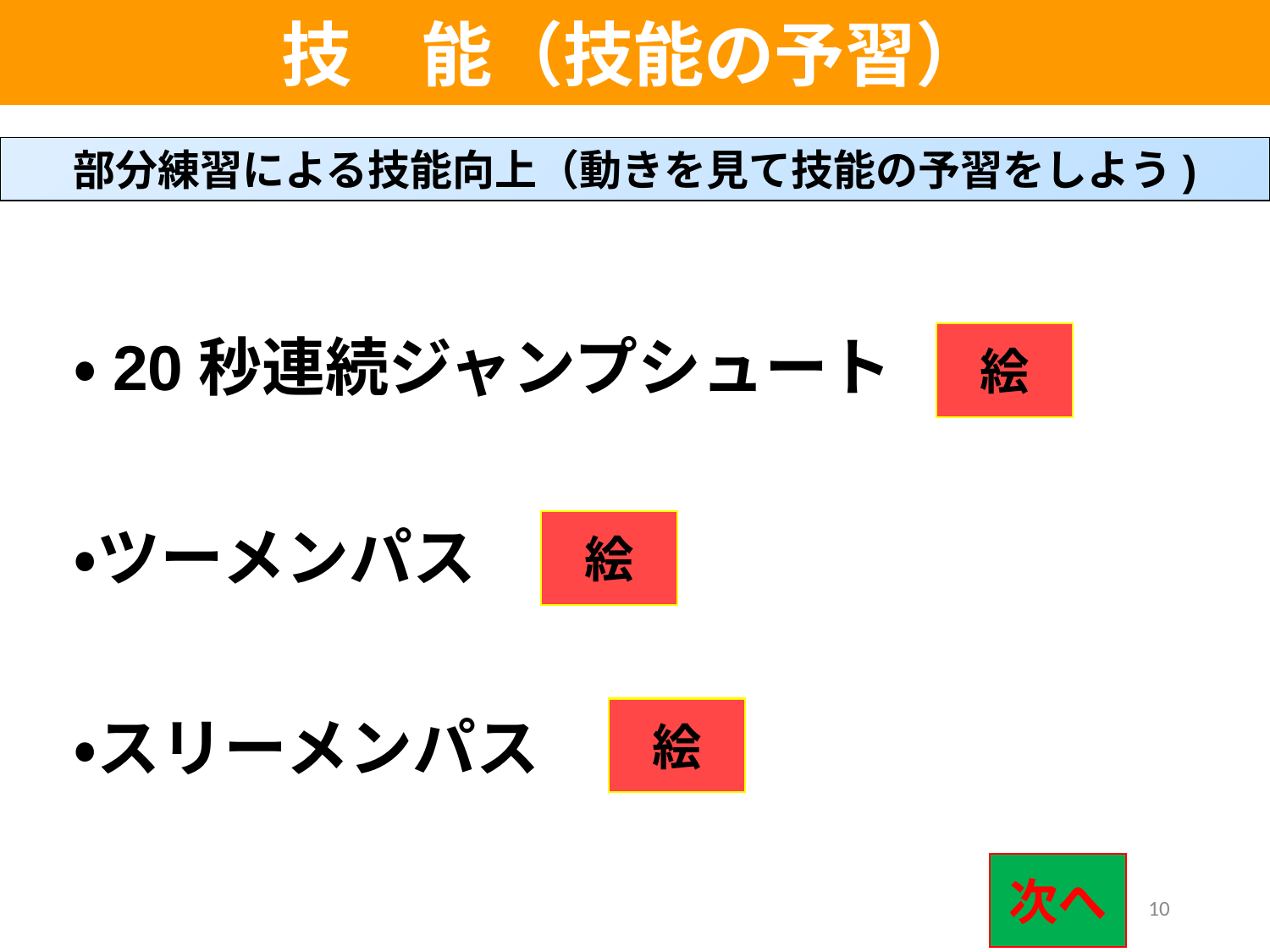

技　能（技能の予習）
部分練習による技能向上（動きを見て技能の予習をしよう)
　・20秒連続ジャンプシュート

　・ツーメンパス

　・スリーメンパス
絵
絵
絵
次へ
10